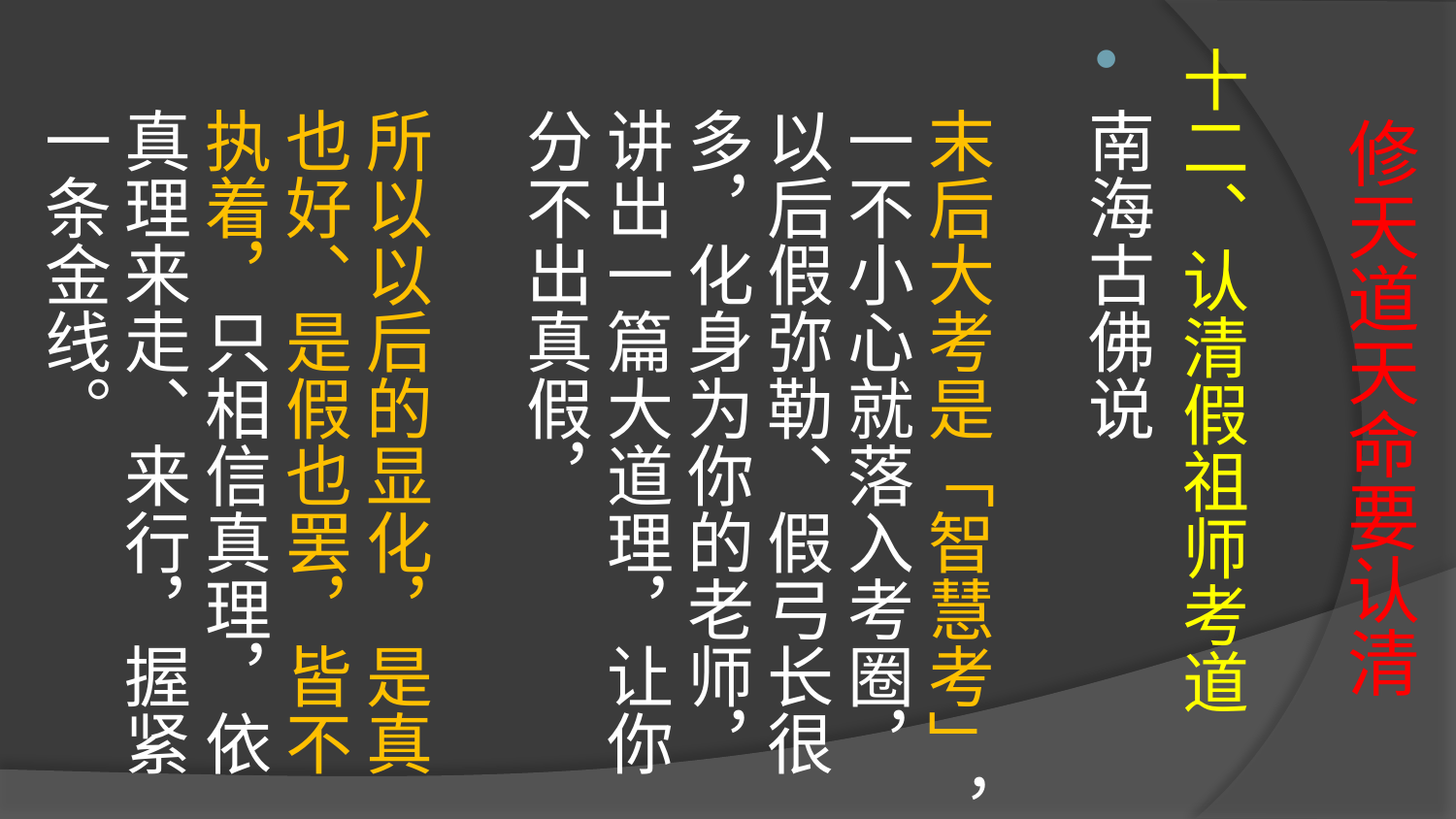

# 修天道天命要认清
十二、认清假祖师考道
南海古佛说
            
末后大考是「智慧考」，一不小心就落入考圈，以后假弥勒、假弓长很多，化身为你的老师，讲出一篇大道理，让你分不出真假，
所以以后的显化，是真也好、是假也罢，皆不执着，只相信真理，依真理来走、来行，握紧一条金线。